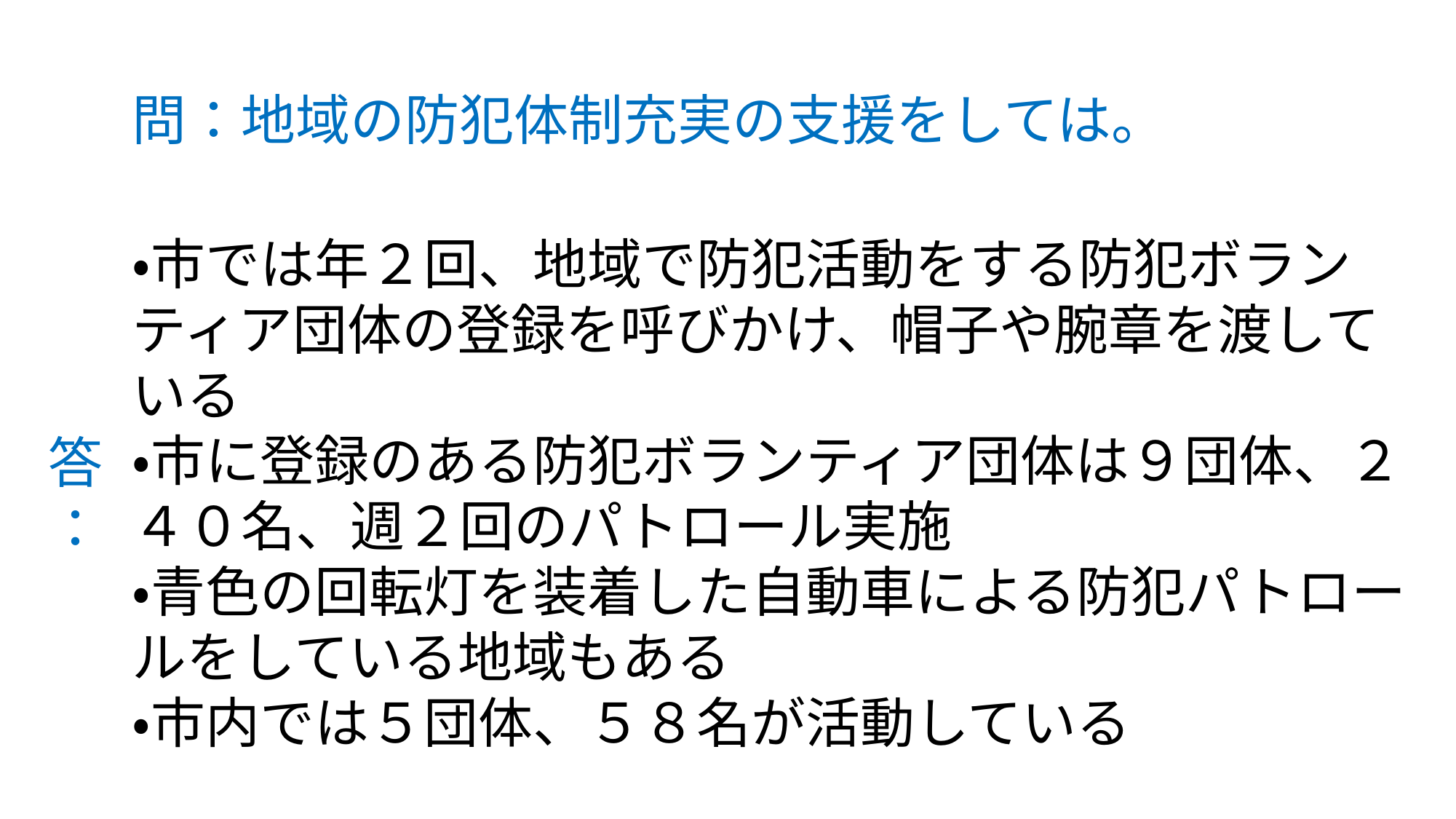

問：地域の防犯体制充実の支援をしては。
・市では年２回、地域で防犯活動をする防犯ボランティア団体の登録を呼びかけ、帽子や腕章を渡している
・市に登録のある防犯ボランティア団体は９団体、２４０名、週２回のパトロール実施
・青色の回転灯を装着した自動車による防犯パトロールをしている地域もある
・市内では５団体、５８名が活動している
答：